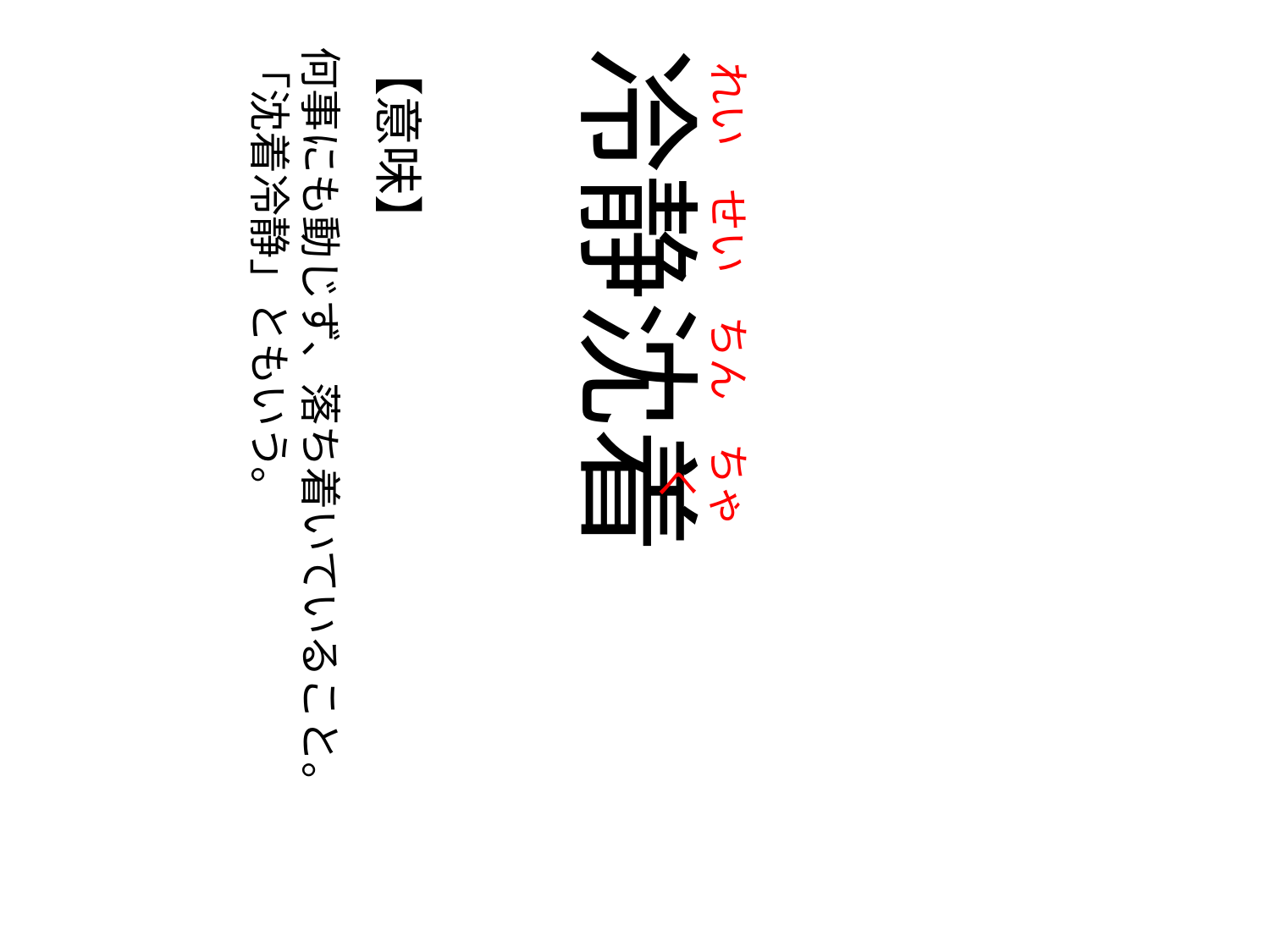

じょう
じょう
じょう
の
じょう
じょう
じょう
の
じょう
じょう
じょう
の
じょう
じょう
じょう
れい
の
せい
の
ちん
の
ちゃく
何事にも動じず、落ち着いていること。
「沈着冷静」ともいう。
【意味】
冷静沈着